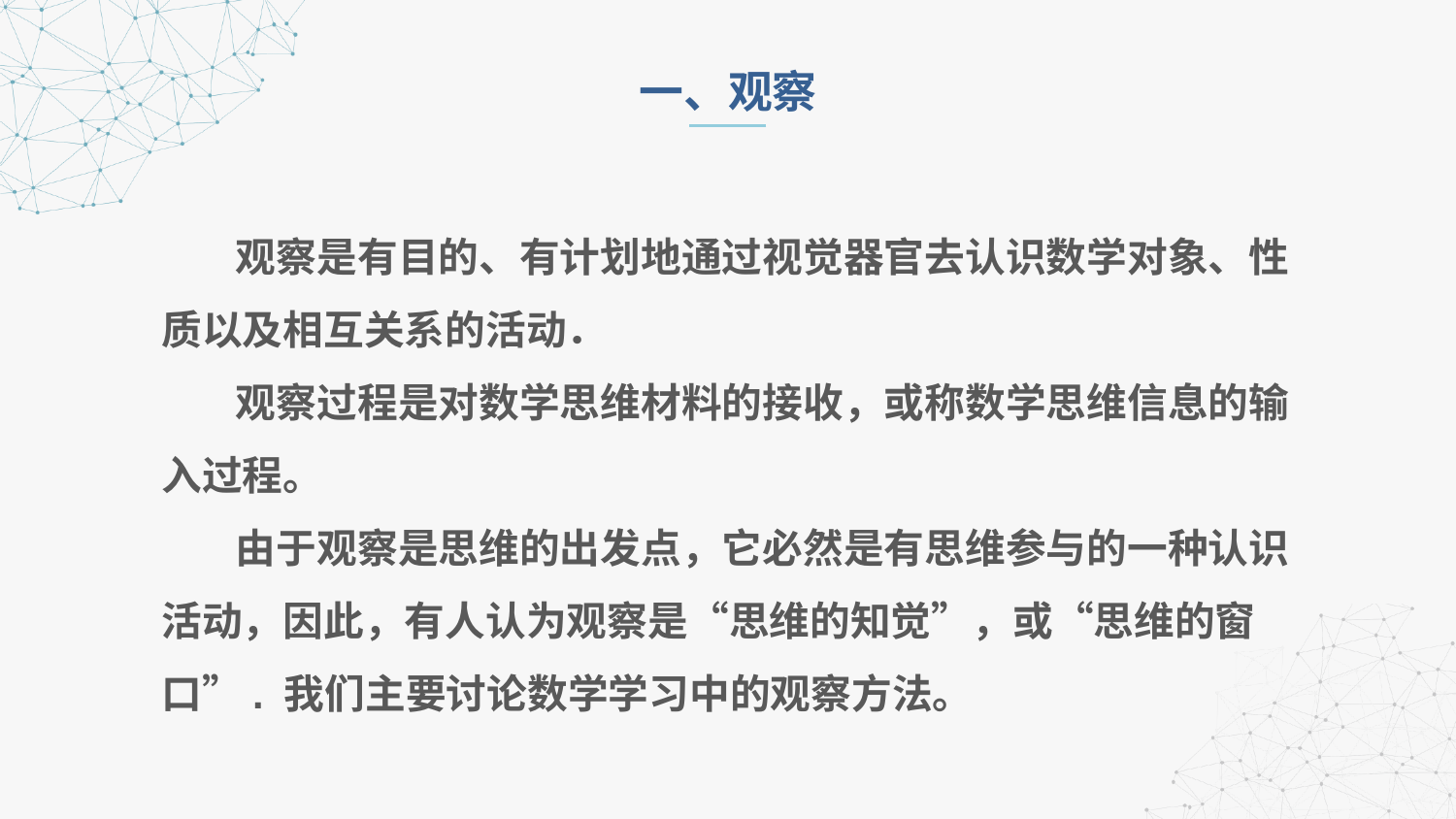

一、观察
       观察是有目的、有计划地通过视觉器官去认识数学对象、性质以及相互关系的活动．
       观察过程是对数学思维材料的接收，或称数学思维信息的输入过程。
       由于观察是思维的出发点，它必然是有思维参与的一种认识活动，因此，有人认为观察是“思维的知觉”，或“思维的窗口”. 我们主要讨论数学学习中的观察方法。